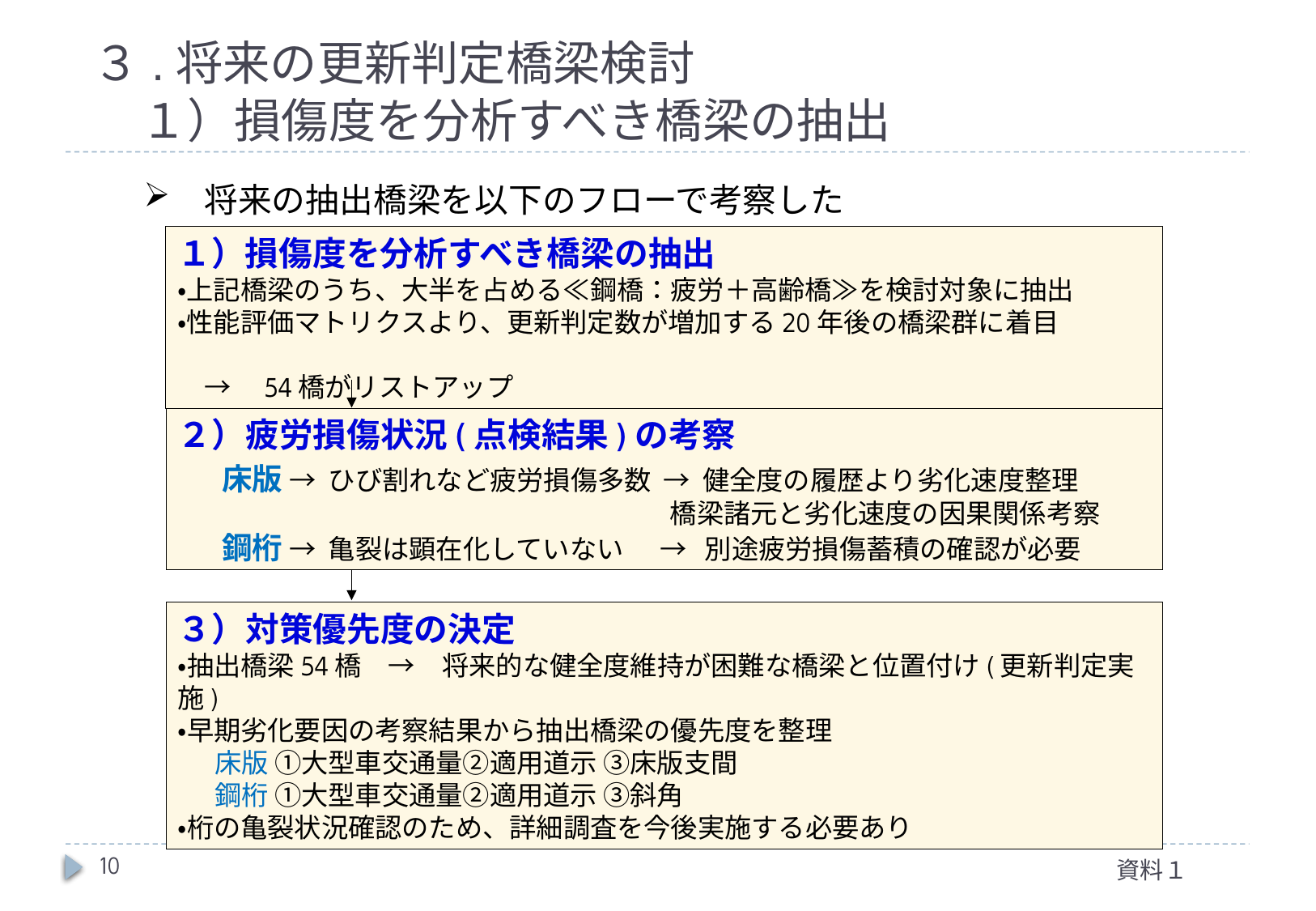

３.将来の更新判定橋梁検討
　１）損傷度を分析すべき橋梁の抽出
将来の抽出橋梁を以下のフローで考察した
１）損傷度を分析すべき橋梁の抽出
・上記橋梁のうち、大半を占める≪鋼橋：疲労＋高齢橋≫を検討対象に抽出
・性能評価マトリクスより、更新判定数が増加する20年後の橋梁群に着目
　　　　　　　　　　　　　　　　　　　　　　　　　　　　　　　　　　　　　→　54橋がリストアップ
２）疲労損傷状況(点検結果)の考察

床版 →  ひび割れなど疲労損傷多数  →  健全度の履歴より劣化速度整理
                                                      　　　　 橋梁諸元と劣化速度の因果関係考察
鋼桁 →  亀裂は顕在化していない      →   別途疲労損傷蓄積の確認が必要
３）対策優先度の決定
・抽出橋梁54橋　→　将来的な健全度維持が困難な橋梁と位置付け(更新判定実施)
・早期劣化要因の考察結果から抽出橋梁の優先度を整理
     床版 ①大型車交通量②適用道示 ③床版支間
     鋼桁 ①大型車交通量②適用道示 ③斜角
・桁の亀裂状況確認のため、詳細調査を今後実施する必要あり
10
資料１